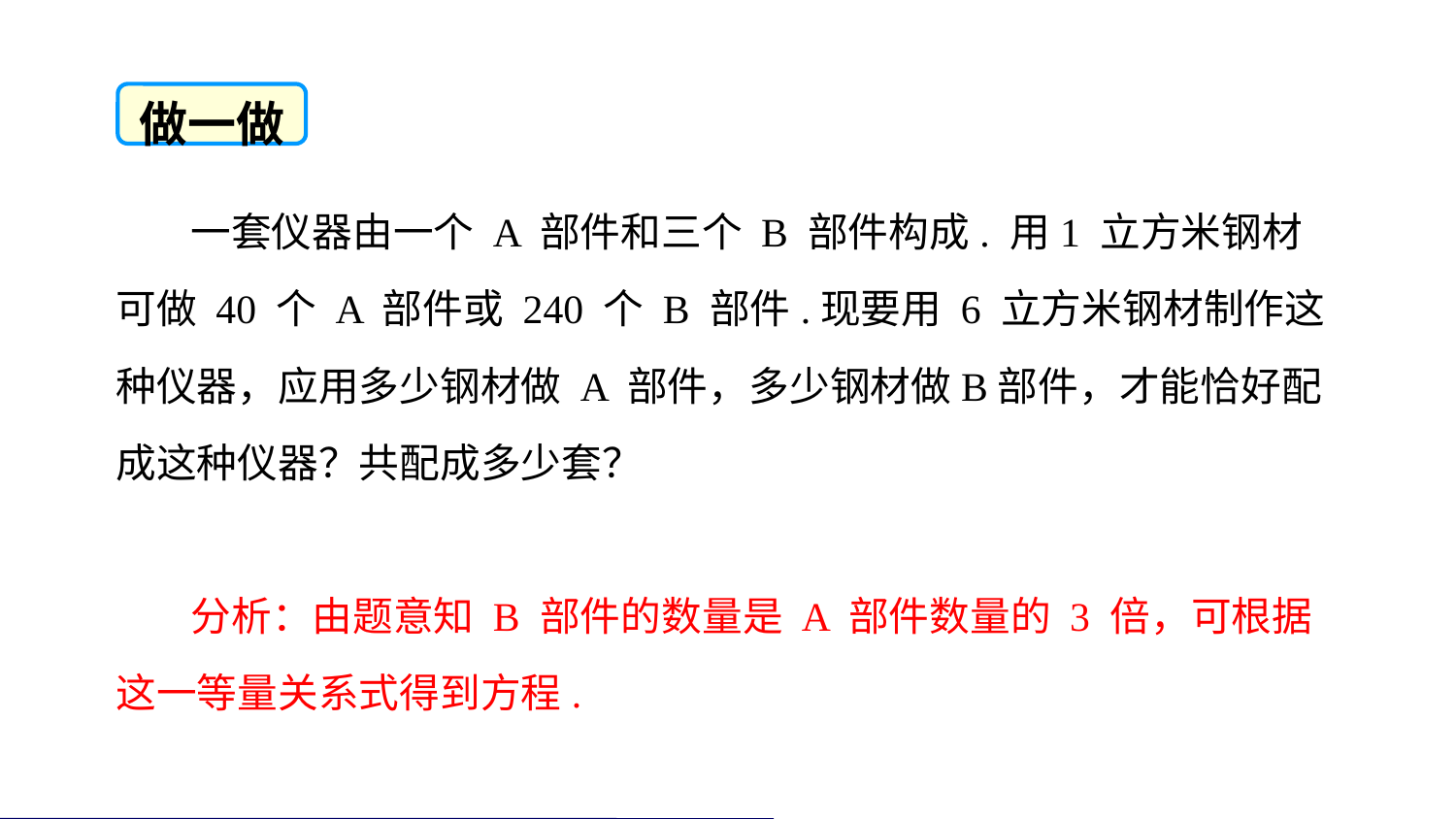

做一做
        一套仪器由一个 A 部件和三个 B 部件构成. 用1 立方米钢材可做 40 个 A 部件或 240 个 B 部件.现要用 6 立方米钢材制作这种仪器，应用多少钢材做 A 部件，多少钢材做B部件，才能恰好配成这种仪器？共配成多少套？

        分析：由题意知 B 部件的数量是 A 部件数量的 3 倍，可根据这一等量关系式得到方程.